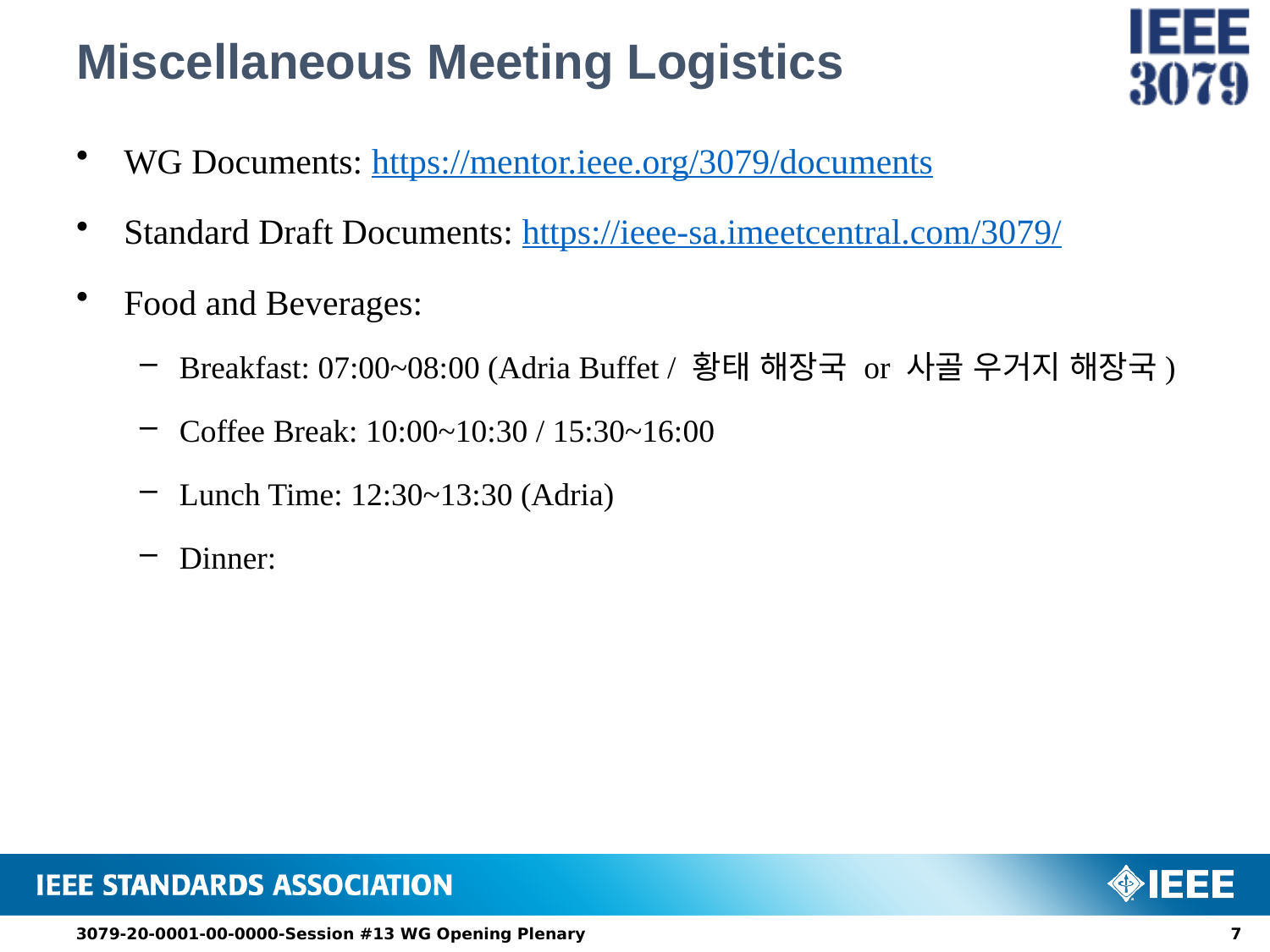

# Miscellaneous Meeting Logistics
WG Documents: https://mentor.ieee.org/3079/documents
Standard Draft Documents: https://ieee-sa.imeetcentral.com/3079/
Food and Beverages:
Breakfast: 07:00~08:00 (Adria Buffet / 황태 해장국 or 사골 우거지 해장국)
Coffee Break: 10:00~10:30 / 15:30~16:00
Lunch Time: 12:30~13:30 (Adria)
Dinner:
3079-20-0001-00-0000-Session #13 WG Opening Plenary
7